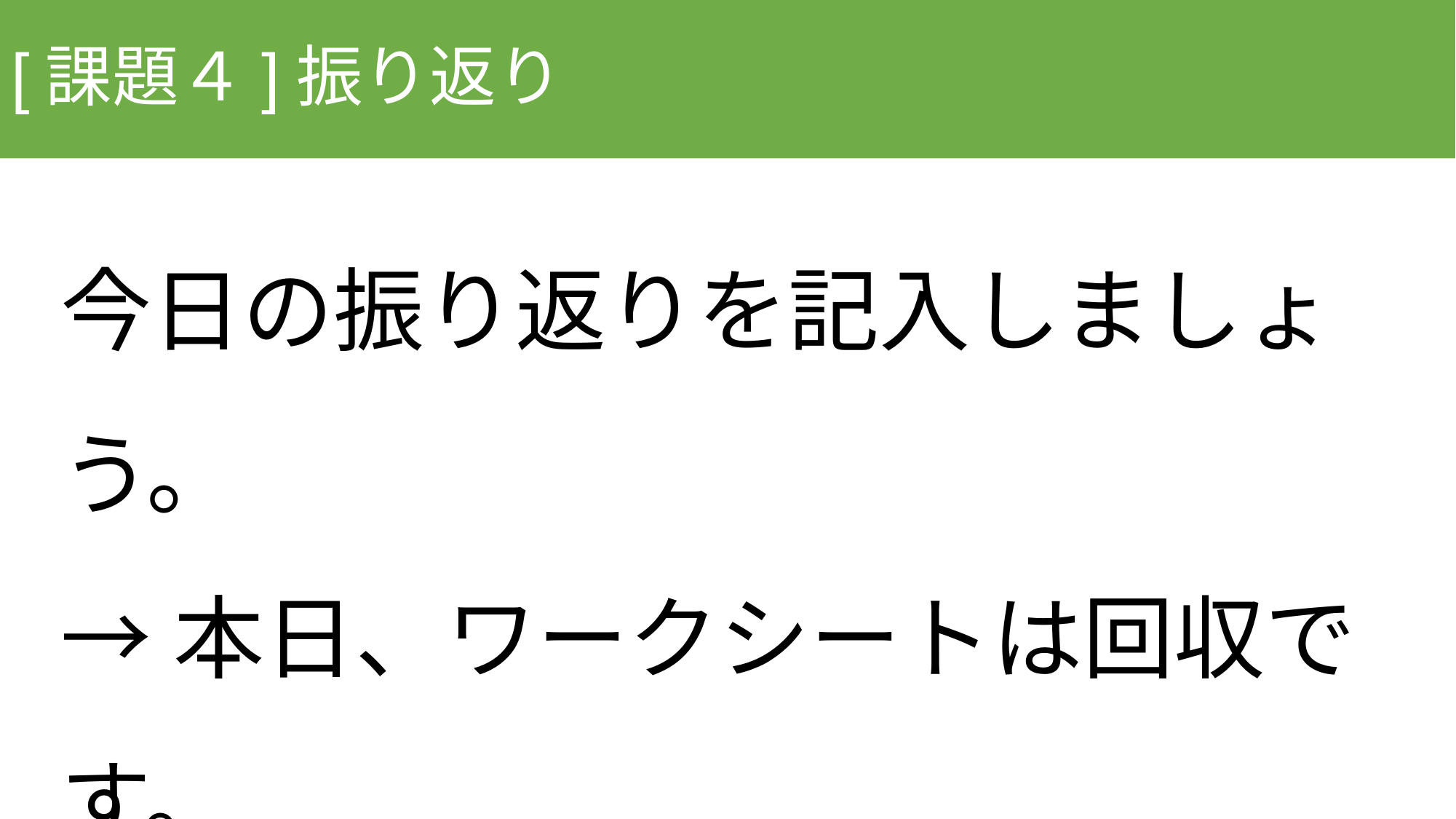

# [課題４]振り返り
今日の振り返りを記入しましょう。
→本日、ワークシートは回収です。